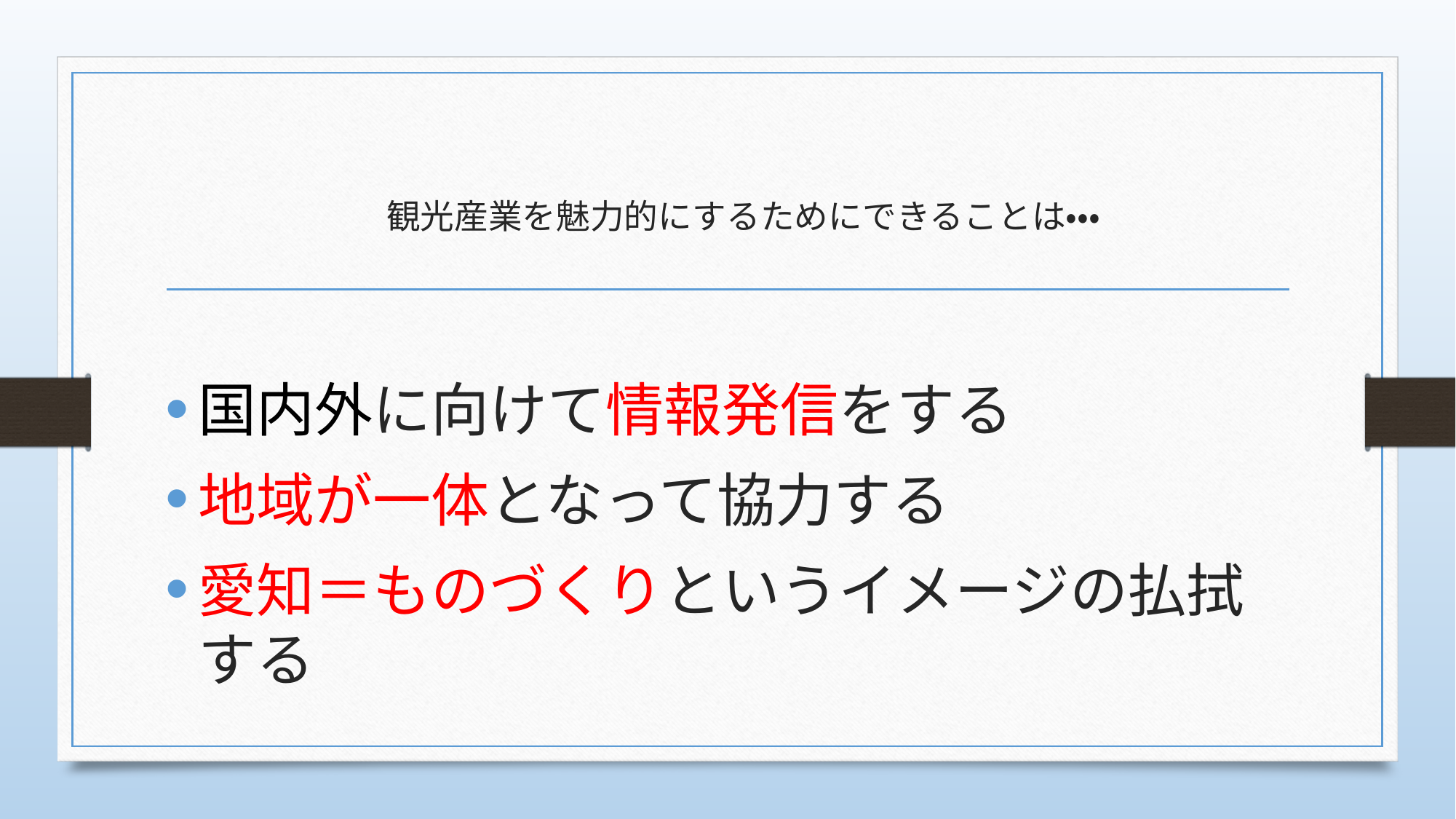

# 観光産業を魅力的にするためにできることは・・・

国内外に向けて情報発信をする
地域が一体となって協力する
愛知＝ものづくりというイメージの払拭する